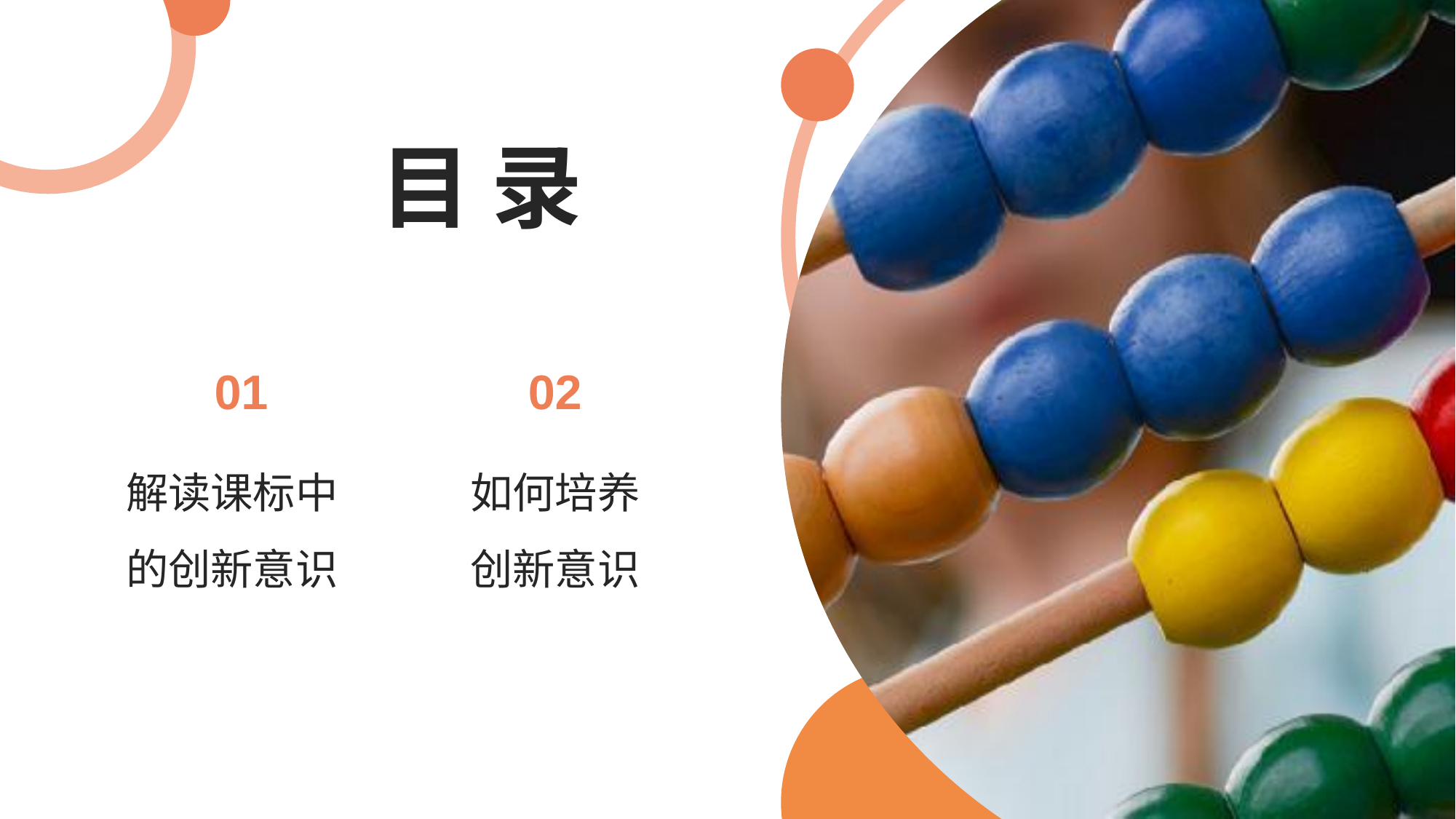

目 录
01
02
解读课标中的创新意识
如何培养
创新意识